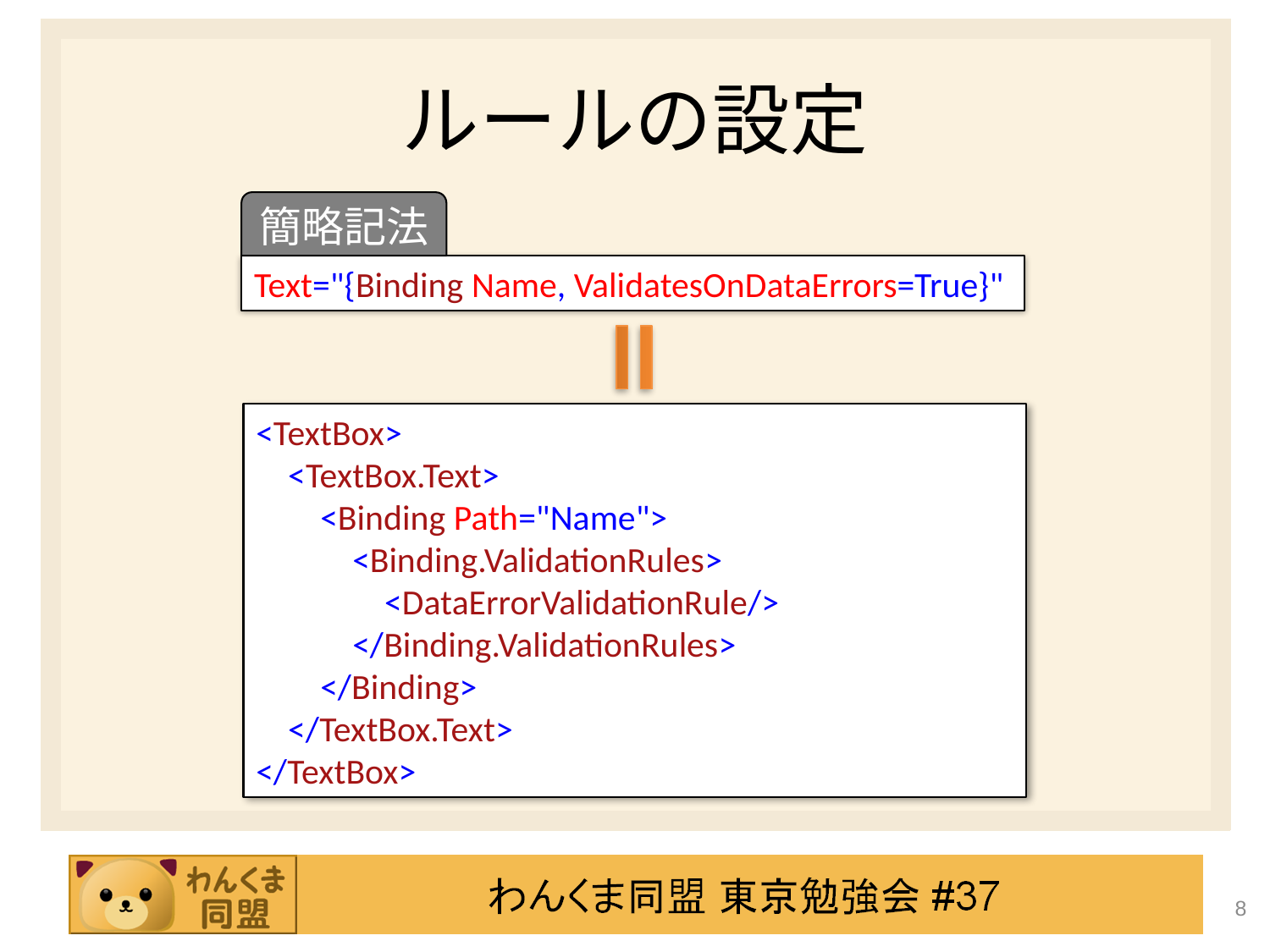

# ルールの設定
簡略記法
Text="{Binding Name, ValidatesOnDataErrors=True}"

<TextBox>
    <TextBox.Text>
        <Binding Path="Name">
            <Binding.ValidationRules>
                <DataErrorValidationRule/>
            </Binding.ValidationRules>
        </Binding>
    </TextBox.Text>
</TextBox>
8